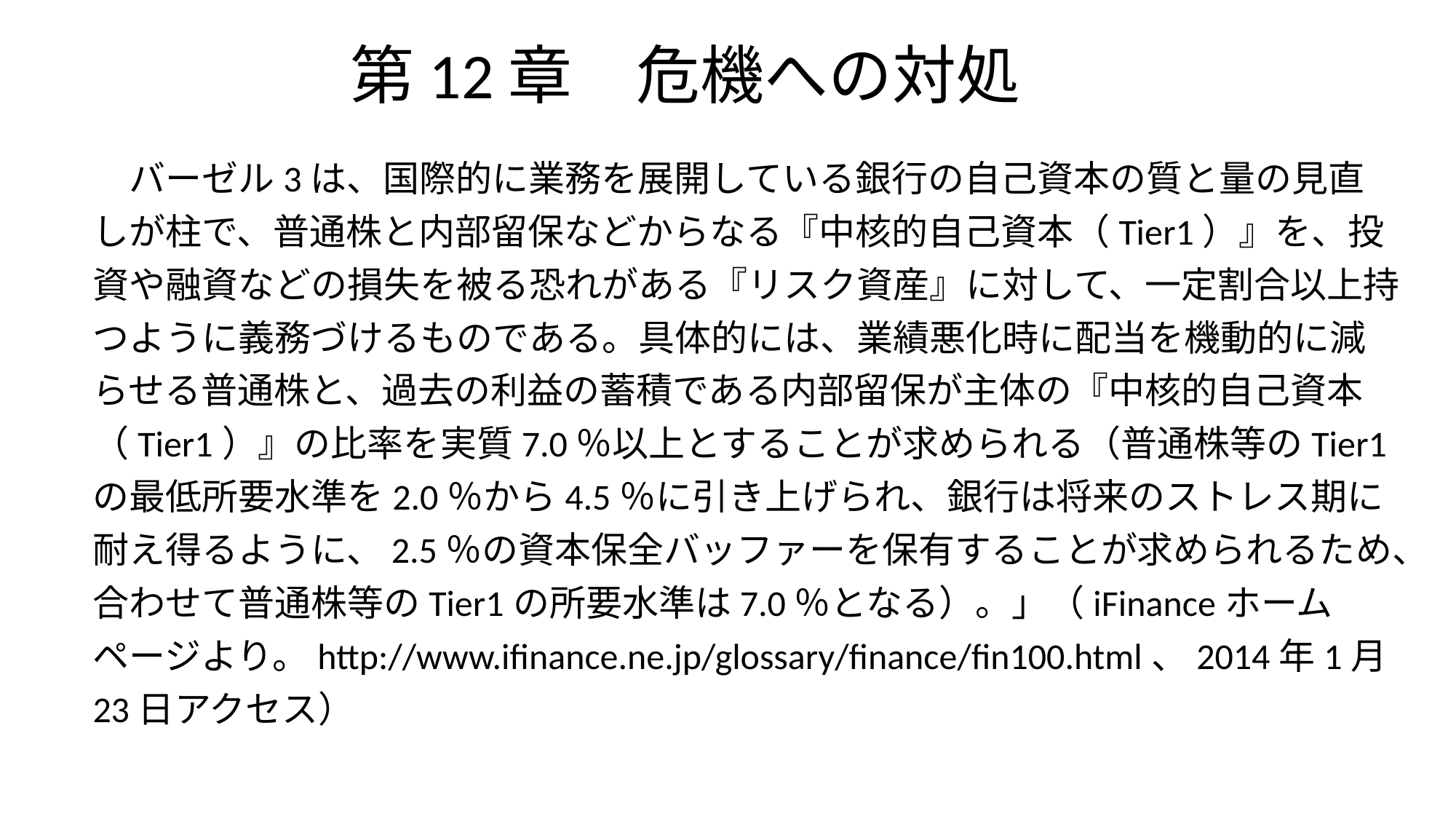

# 第12章　危機への対処
　バーゼル3は、国際的に業務を展開している銀行の自己資本の質と量の見直しが柱で、普通株と内部留保などからなる『中核的自己資本（Tier1）』を、投資や融資などの損失を被る恐れがある『リスク資産』に対して、一定割合以上持つように義務づけるものである。具体的には、業績悪化時に配当を機動的に減らせる普通株と、過去の利益の蓄積である内部留保が主体の『中核的自己資本（Tier1）』の比率を実質7.0％以上とすることが求められる（普通株等のTier1の最低所要水準を2.0％から4.5％に引き上げられ、銀行は将来のストレス期に耐え得るように、2.5％の資本保全バッファーを保有することが求められるため、合わせて普通株等のTier1の所要水準は7.0％となる）。」（iFinanceホームページより。http://www.ifinance.ne.jp/glossary/finance/fin100.html、2014年1月23日アクセス）